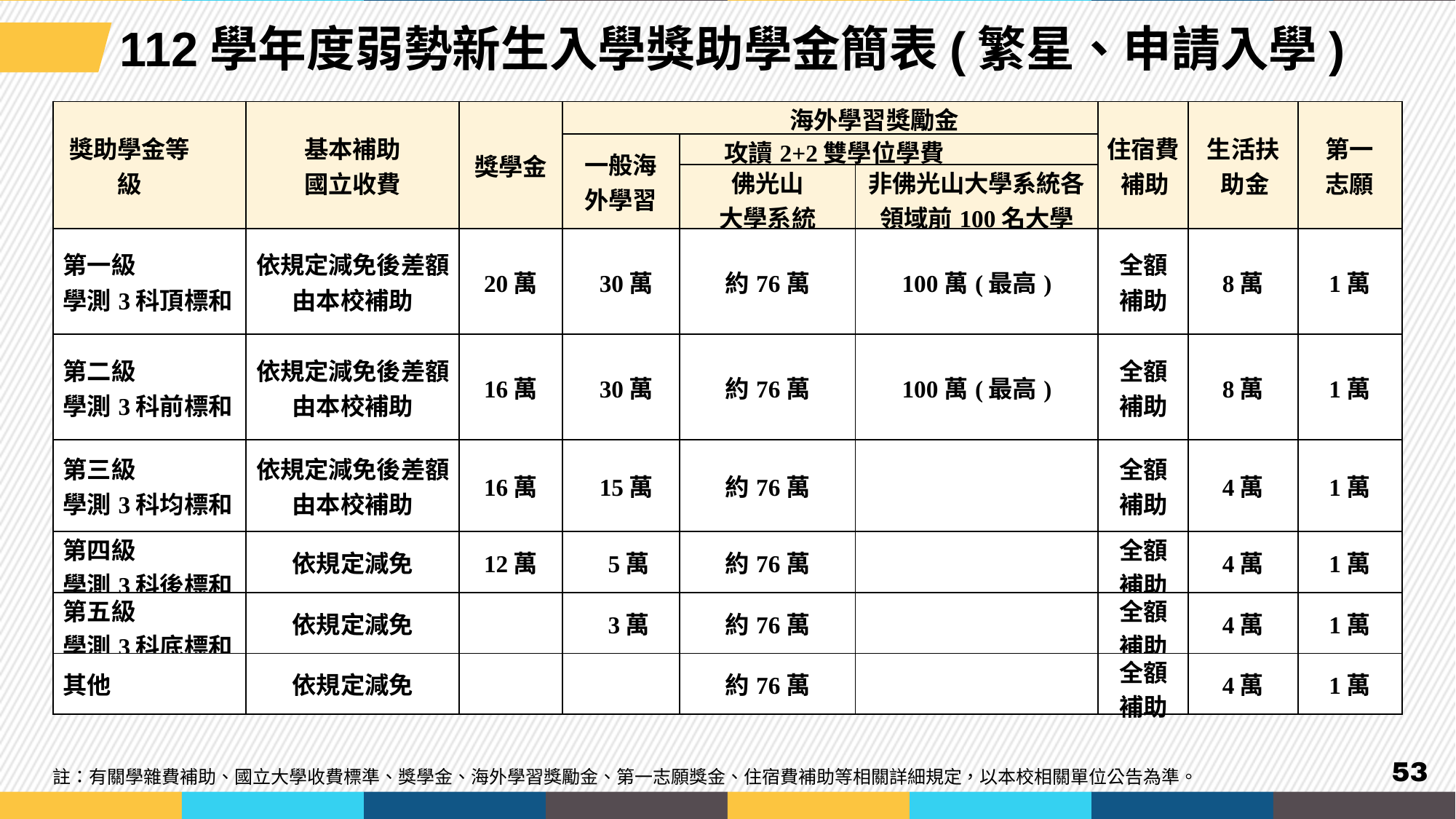

112學年度弱勢新生入學獎助學金簡表(繁星、申請入學)

| 獎助學金等級 | 基本補助 國立收費 | 獎學金 | 海外學習獎勵金 |  |  | 住宿費補助 | 生活扶助金 | 第一 志願 |
| --- | --- | --- | --- | --- | --- | --- | --- | --- |
|  |  |  | 一般海 外學習 | 攻讀2+2雙學位學費 |  |  |  |  |
|  |  |  |  | 佛光山 大學系統 | 非佛光山大學系統各領域前100名大學 |  |  |  |
| 第一級 學測3科頂標和 | 依規定減免後差額由本校補助 | 20萬 | 30萬 | 約76萬 | 100萬(最高) | 全額 補助 | 8萬 | 1萬 |
| 第二級 學測3科前標和 | 依規定減免後差額由本校補助 | 16萬 | 30萬 | 約76萬 | 100萬(最高) | 全額 補助 | 8萬 | 1萬 |
| 第三級 學測3科均標和 | 依規定減免後差額由本校補助 | 16萬 | 15萬 | 約76萬 |  | 全額 補助 | 4萬 | 1萬 |
| 第四級 學測3科後標和 | 依規定減免 | 12萬 | 5萬 | 約76萬 |  | 全額 補助 | 4萬 | 1萬 |
| 第五級 學測3科底標和 | 依規定減免 |  | 3萬 | 約76萬 |  | 全額 補助 | 4萬 | 1萬 |
| 其他 | 依規定減免 |  |  | 約76萬 |  | 全額 補助 | 4萬 | 1萬 |
註：有關學雜費補助、國立大學收費標準、獎學金、海外學習獎勵金、第一志願獎金、住宿費補助等相關詳細規定，以本校相關單位公告為準。